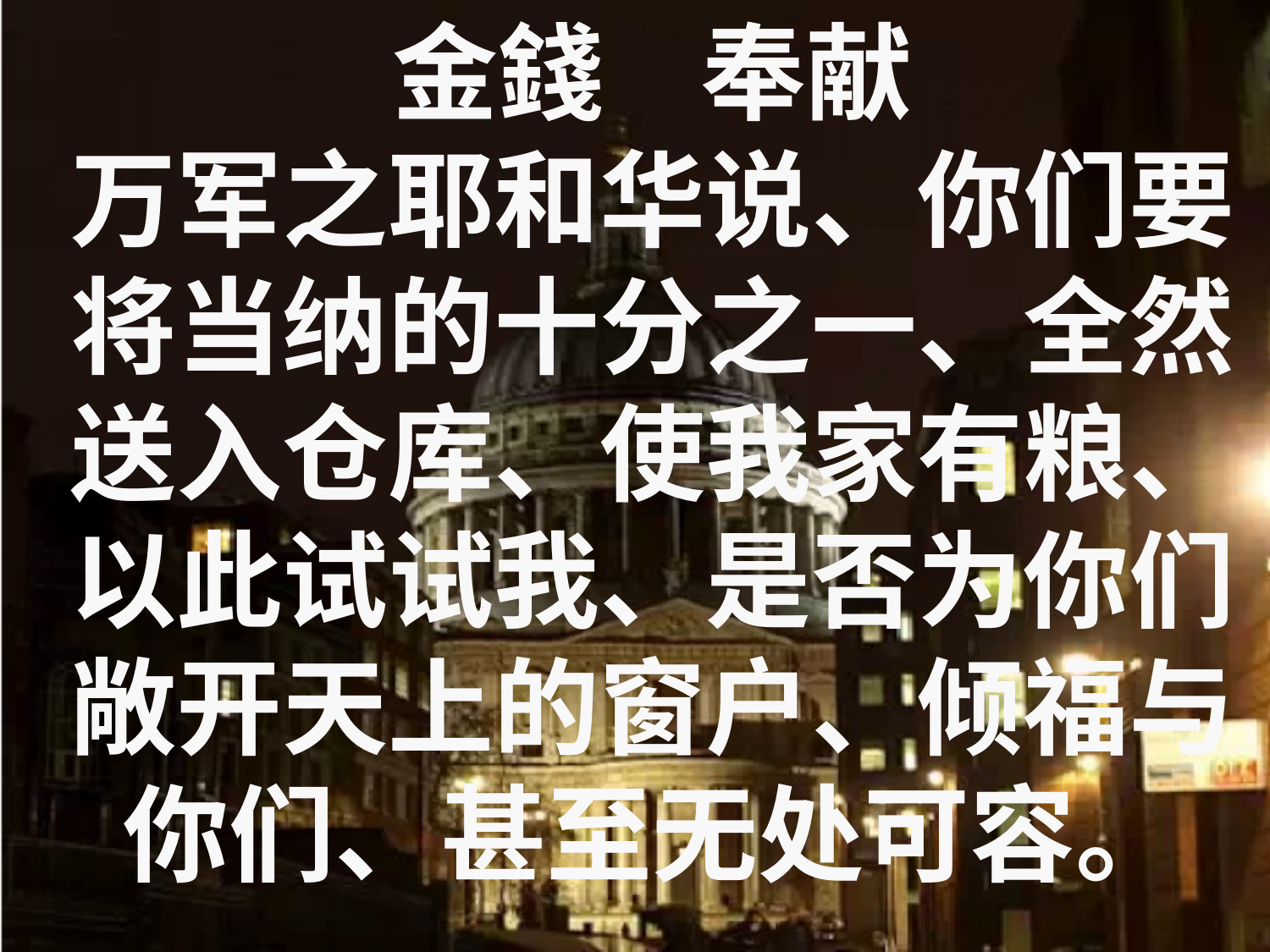

金錢    奉献
万军之耶和华说、你们要将当纳的十分之一、全然送入仓库、使我家有粮、以此试试我、是否为你们敞开天上的窗户、倾福与你们、甚至无处可容。